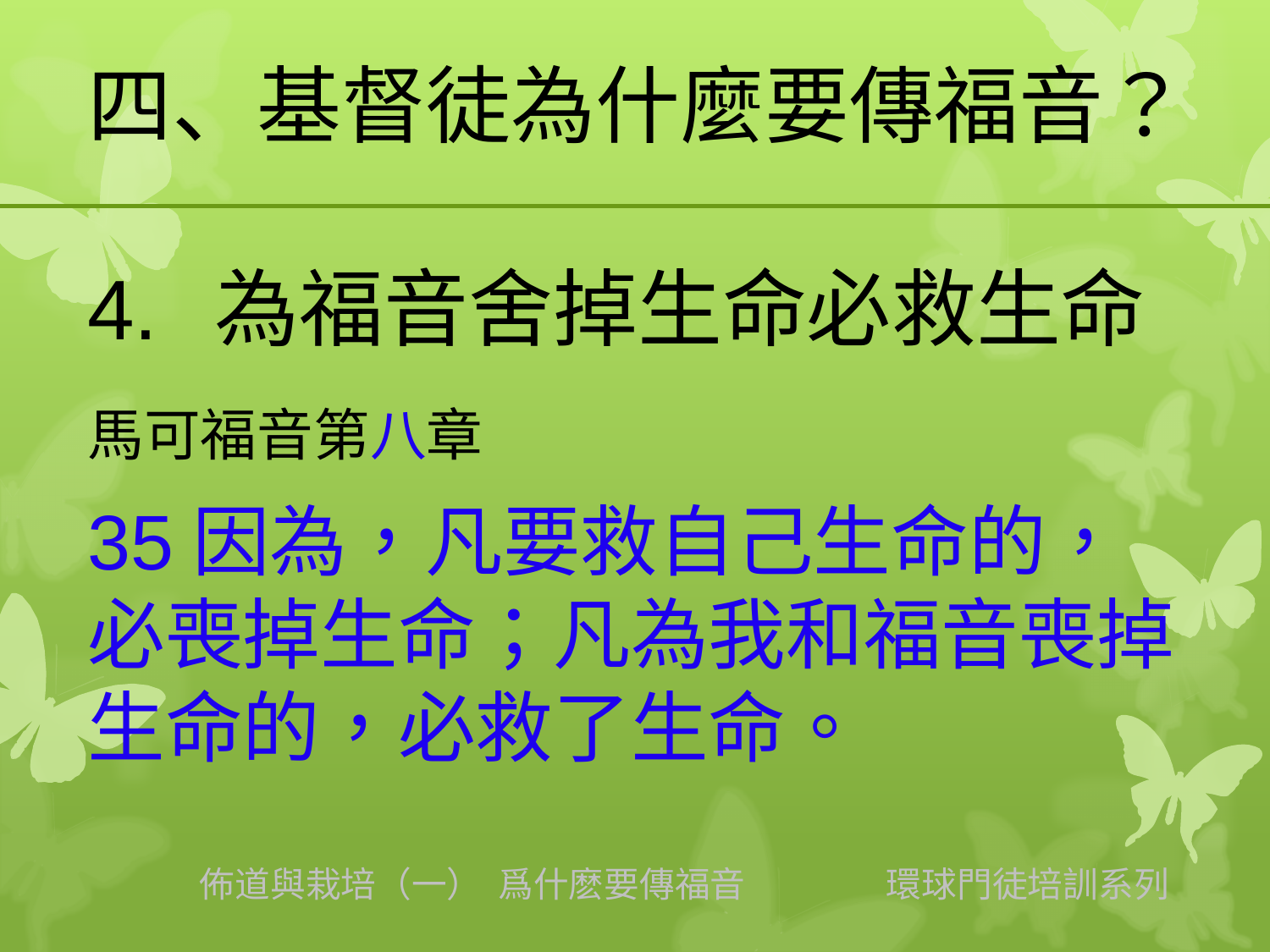

四、基督徒為什麼要傳福音？

為福音舍掉生命必救生命

馬可福音第八章

35因為，凡要救自己生命的，必喪掉生命；凡為我和福音喪掉生命的，必救了生命。